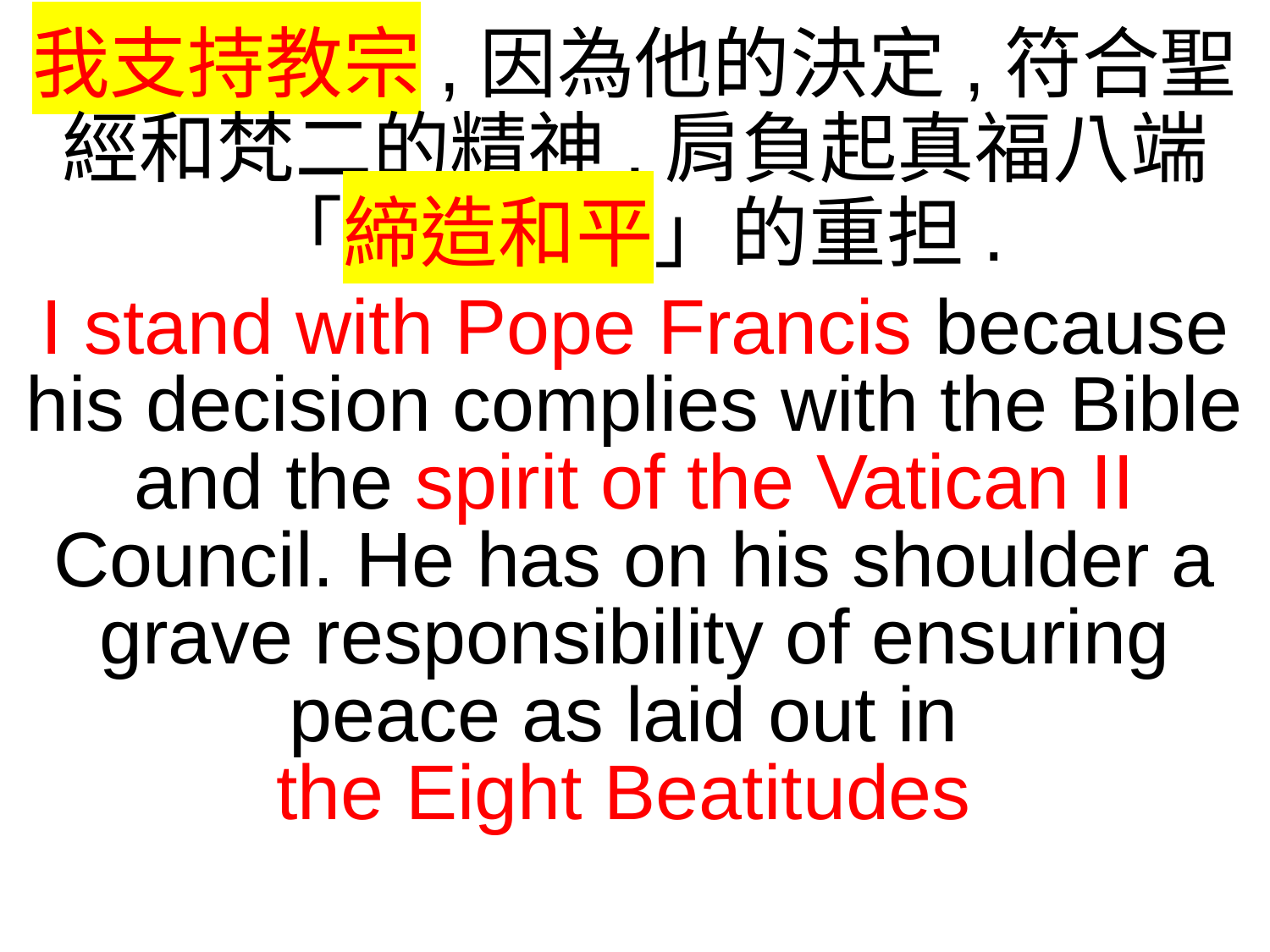

我支持教宗,因為他的決定,符合聖經和梵二的精神,肩負起真福八端
「締造和平」的重担.
I stand with Pope Francis because his decision complies with the Bible and the spirit of the Vatican II Council. He has on his shoulder a grave responsibility of ensuring peace as laid out in
the Eight Beatitudes